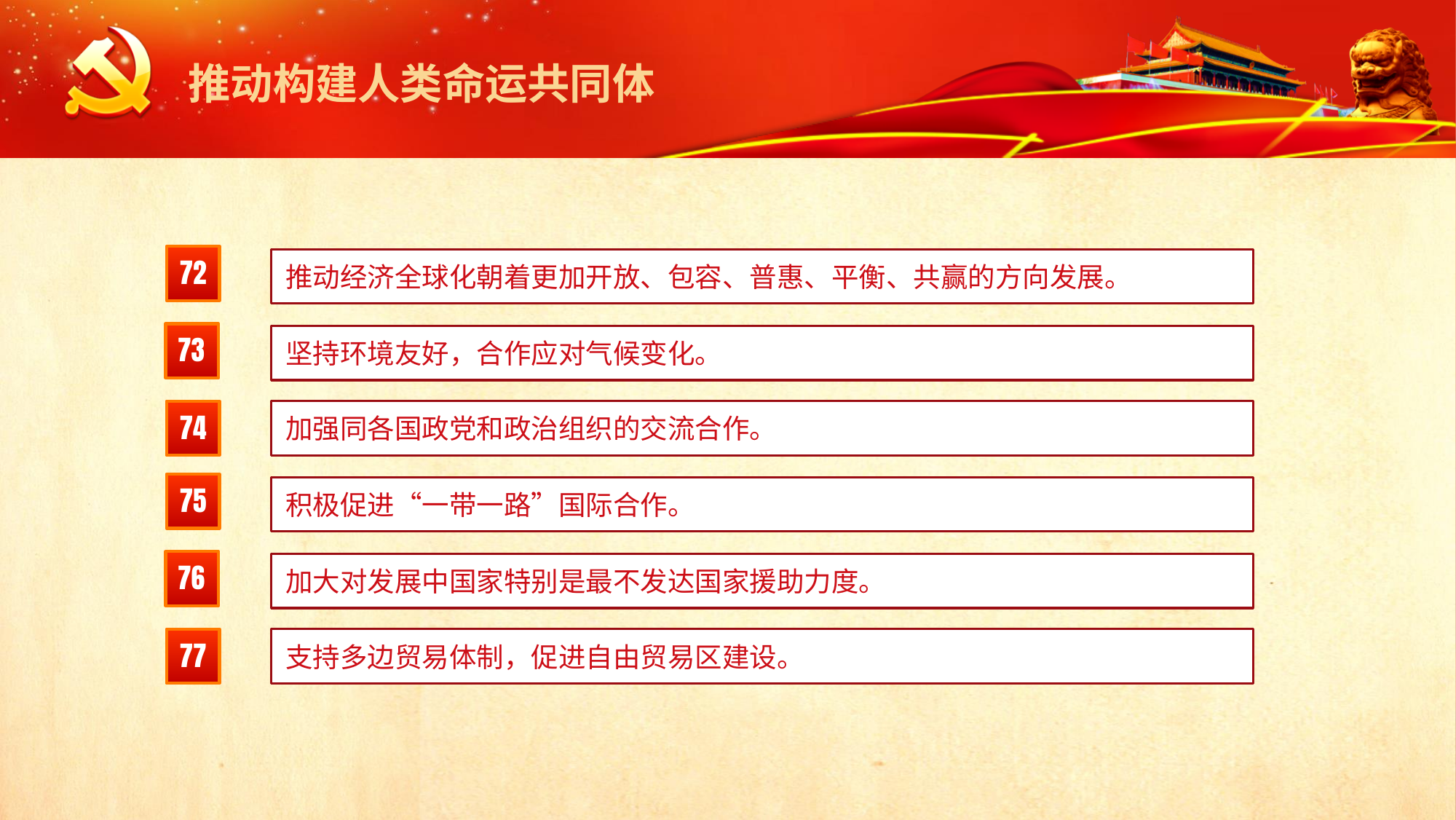

推动构建人类命运共同体

72
推动经济全球化朝着更加开放、包容、普惠、平衡、共赢的方向发展。

73
坚持环境友好，合作应对气候变化。

74
加强同各国政党和政治组织的交流合作。

75
积极促进“一带一路”国际合作。

76
加大对发展中国家特别是最不发达国家援助力度。

77
支持多边贸易体制，促进自由贸易区建设。